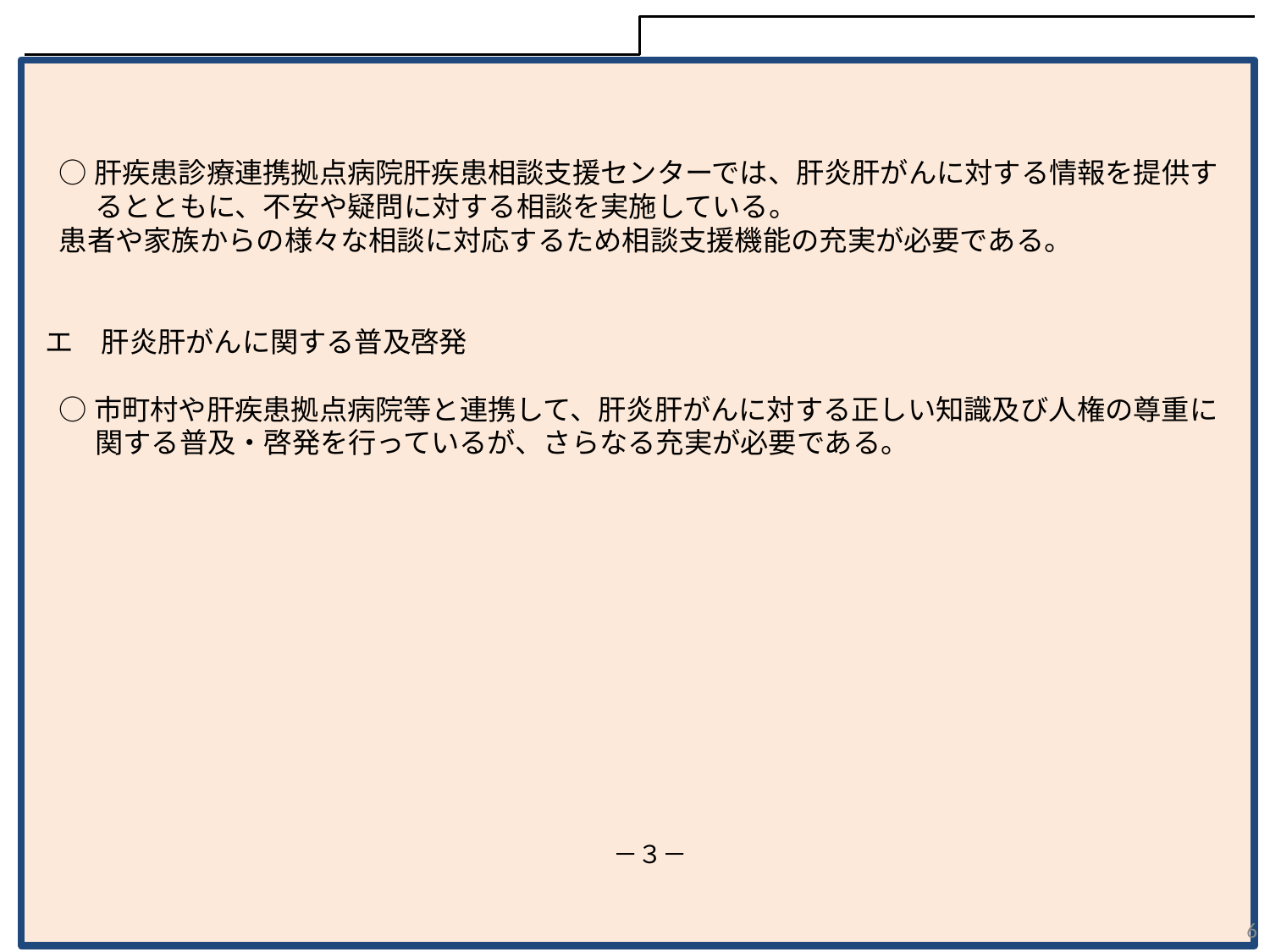

○肝疾患診療連携拠点病院肝疾患相談支援センターでは、肝炎肝がんに対する情報を提供するとともに、不安や疑問に対する相談を実施している。
患者や家族からの様々な相談に対応するため相談支援機能の充実が必要である。

エ　肝炎肝がんに関する普及啓発

○市町村や肝疾患拠点病院等と連携して、肝炎肝がんに対する正しい知識及び人権の尊重に関する普及・啓発を行っているが、さらなる充実が必要である。

－３－
6